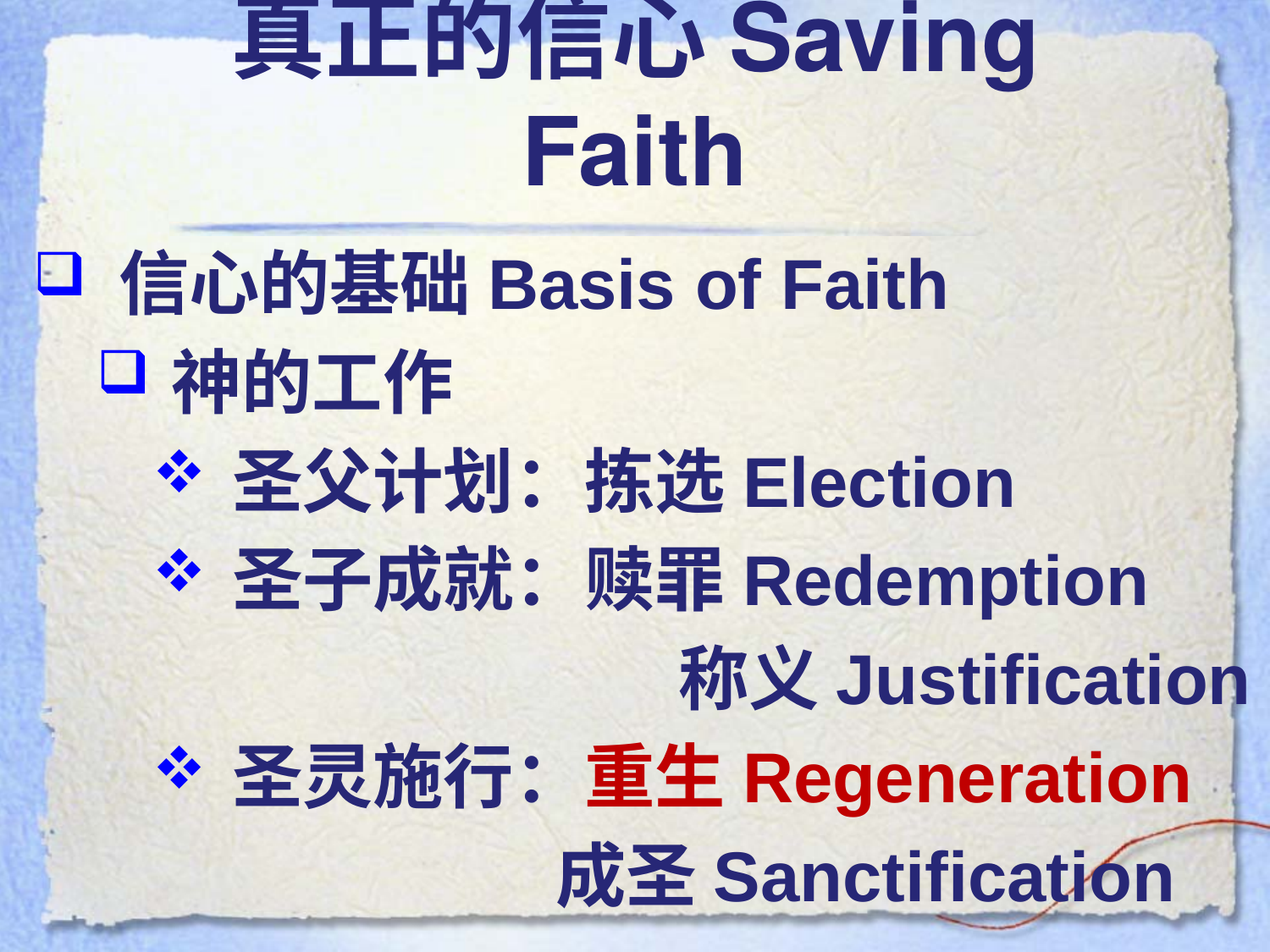

# 真正的信心Saving Faith
信心的基础Basis of Faith
神的工作
圣父计划：拣选Election
圣子成就：赎罪Redemption
				   称义Justification
圣灵施行：重生Regeneration
                        成圣Sanctification